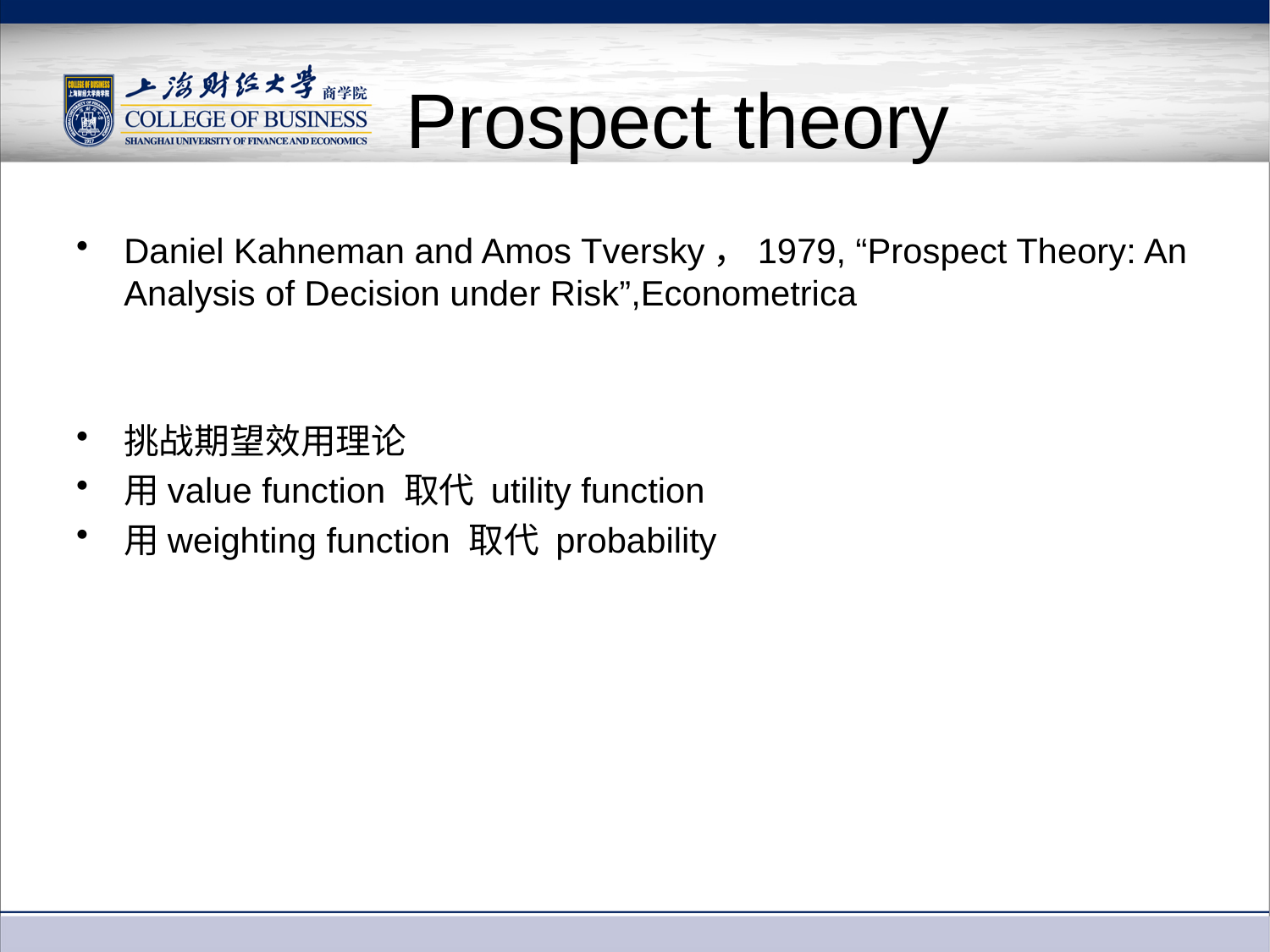

# Prospect theory
Daniel Kahneman and Amos Tversky，1979, “Prospect Theory: An Analysis of Decision under Risk”,Econometrica

挑战期望效用理论
用value function 取代 utility function
用weighting function 取代 probability